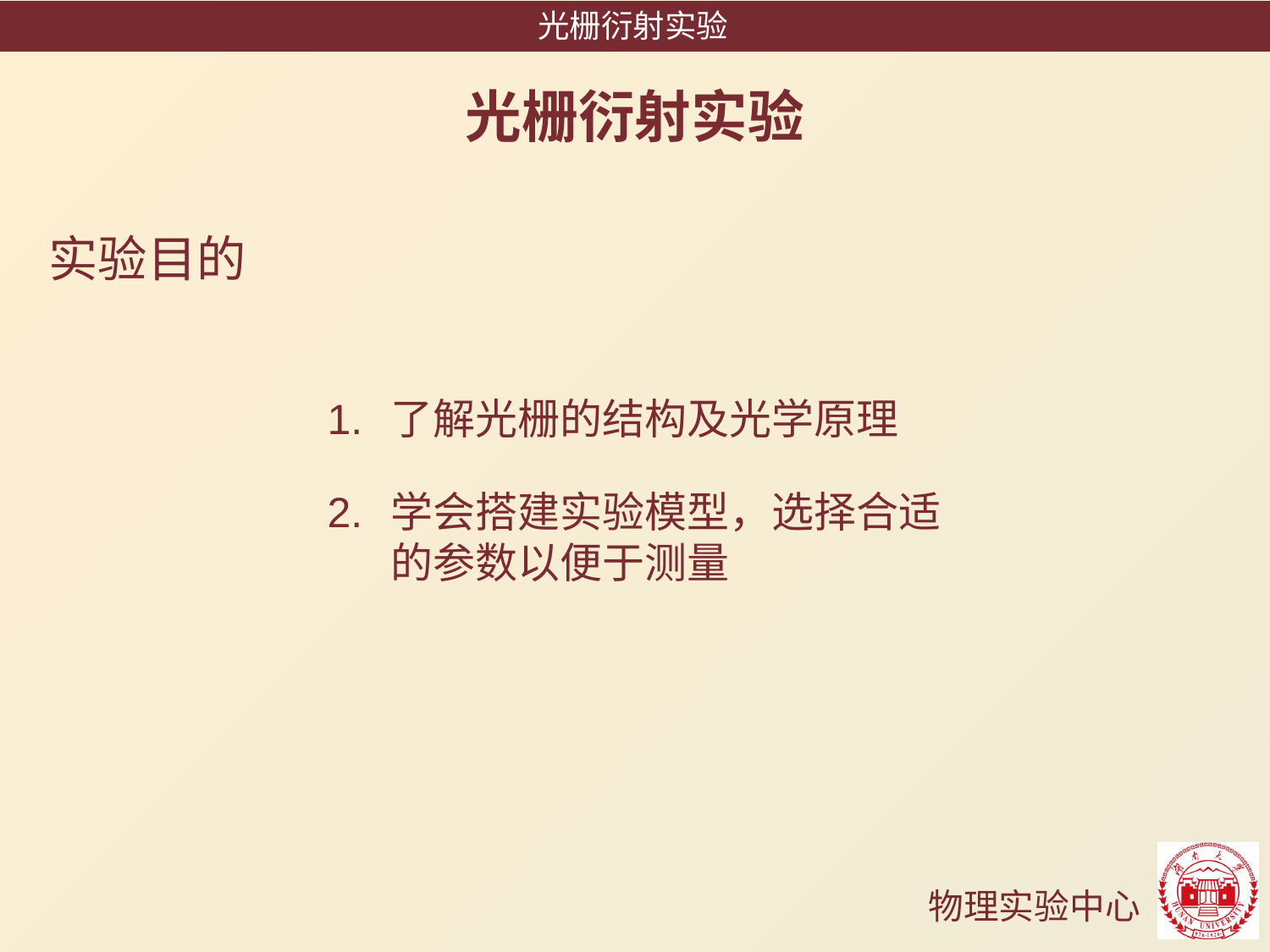

光栅衍射实验
光栅衍射实验
实验目的
了解光栅的结构及光学原理
学会搭建实验模型，选择合适的参数以便于测量